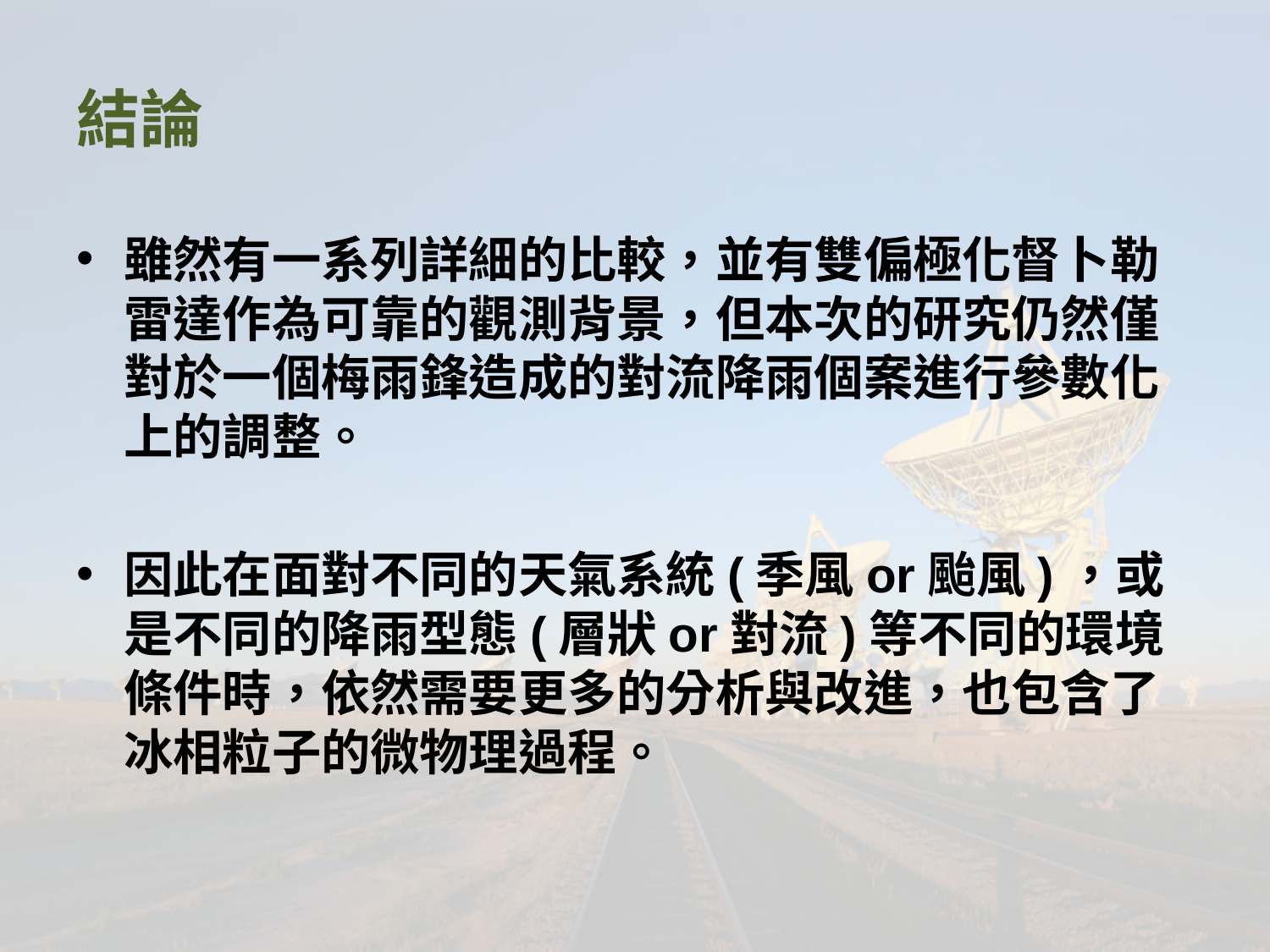

# 結論
雖然有一系列詳細的比較，並有雙偏極化督卜勒雷達作為可靠的觀測背景，但本次的研究仍然僅對於一個梅雨鋒造成的對流降雨個案進行參數化上的調整。

因此在面對不同的天氣系統(季風or颱風)，或是不同的降雨型態(層狀or對流)等不同的環境條件時，依然需要更多的分析與改進，也包含了冰相粒子的微物理過程。